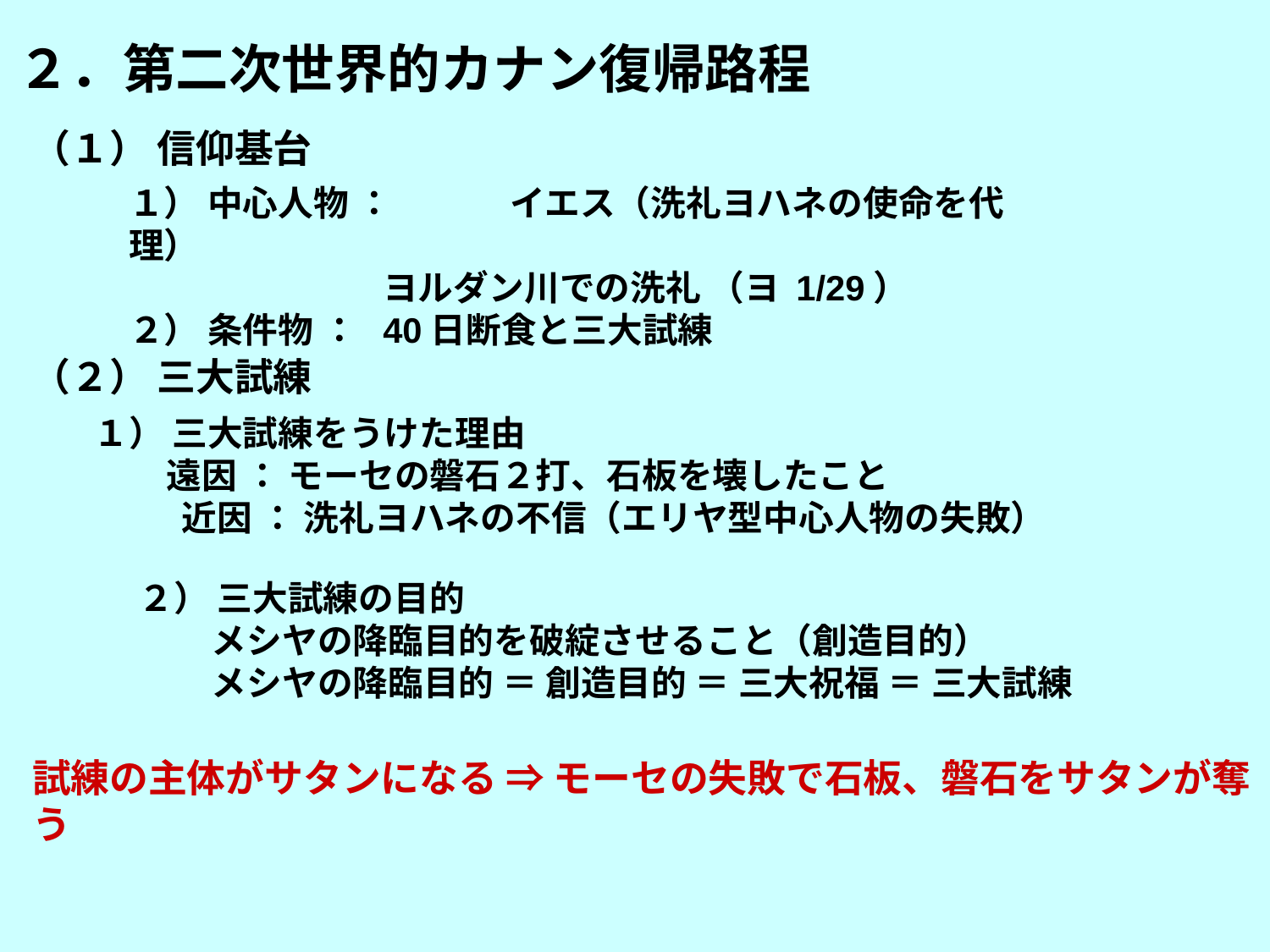

２．第二次世界的カナン復帰路程
（１） 信仰基台
１） 中心人物 ：	イエス（洗礼ヨハネの使命を代理）
   		ヨルダン川での洗礼 （ヨ 1/29）
２） 条件物 ： 	40日断食と三大試練
（２） 三大試練
１） 三大試練をうけた理由
        遠因 ： モーセの磐石２打、石板を壊したこと
        近因 ： 洗礼ヨハネの不信（エリヤ型中心人物の失敗）
２） 三大試練の目的
        メシヤの降臨目的を破綻させること（創造目的）
        メシヤの降臨目的 ＝ 創造目的 ＝ 三大祝福 ＝ 三大試練
試練の主体がサタンになる ⇒ モーセの失敗で石板、磐石をサタンが奪う